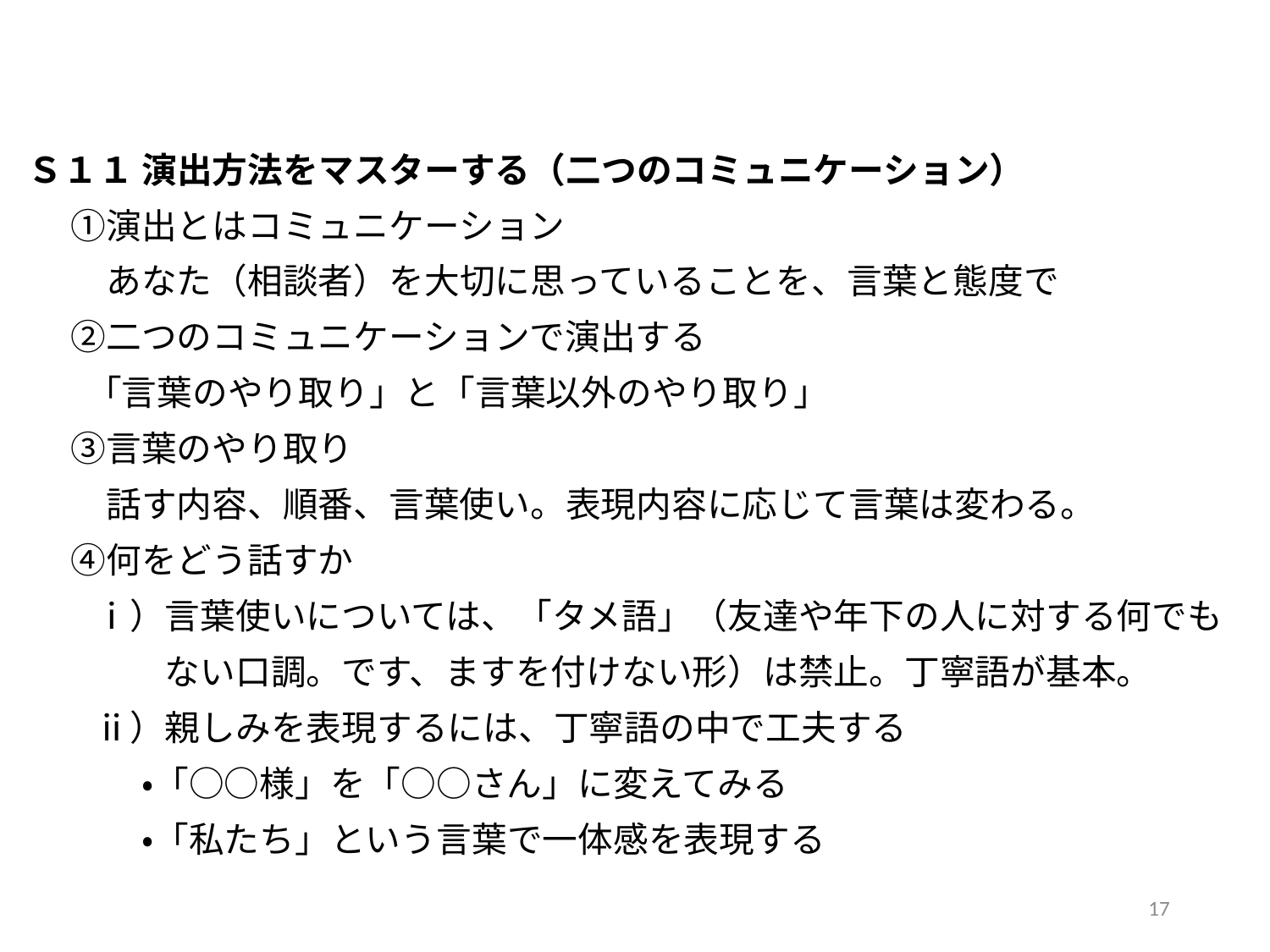

Ｓ１１ 演出方法をマスターする（二つのコミュニケーション）
　 ①演出とはコミュニケーション
　　 あなた（相談者）を大切に思っていることを、言葉と態度で
　 ②二つのコミュニケーションで演出する
　   「言葉のやり取り」と「言葉以外のやり取り」
　 ③言葉のやり取り
　　 話す内容、順番、言葉使い。表現内容に応じて言葉は変わる。
　 ④何をどう話すか
　    ⅰ）言葉使いについては、「タメ語」（友達や年下の人に対する何でも
　　　    ない口調。です、ますを付けない形）は禁止。丁寧語が基本。
　    ⅱ）親しみを表現するには、丁寧語の中で工夫する
　　 　・「○○様」を「○○さん」に変えてみる
　　　 ・「私たち」という言葉で一体感を表現する

17